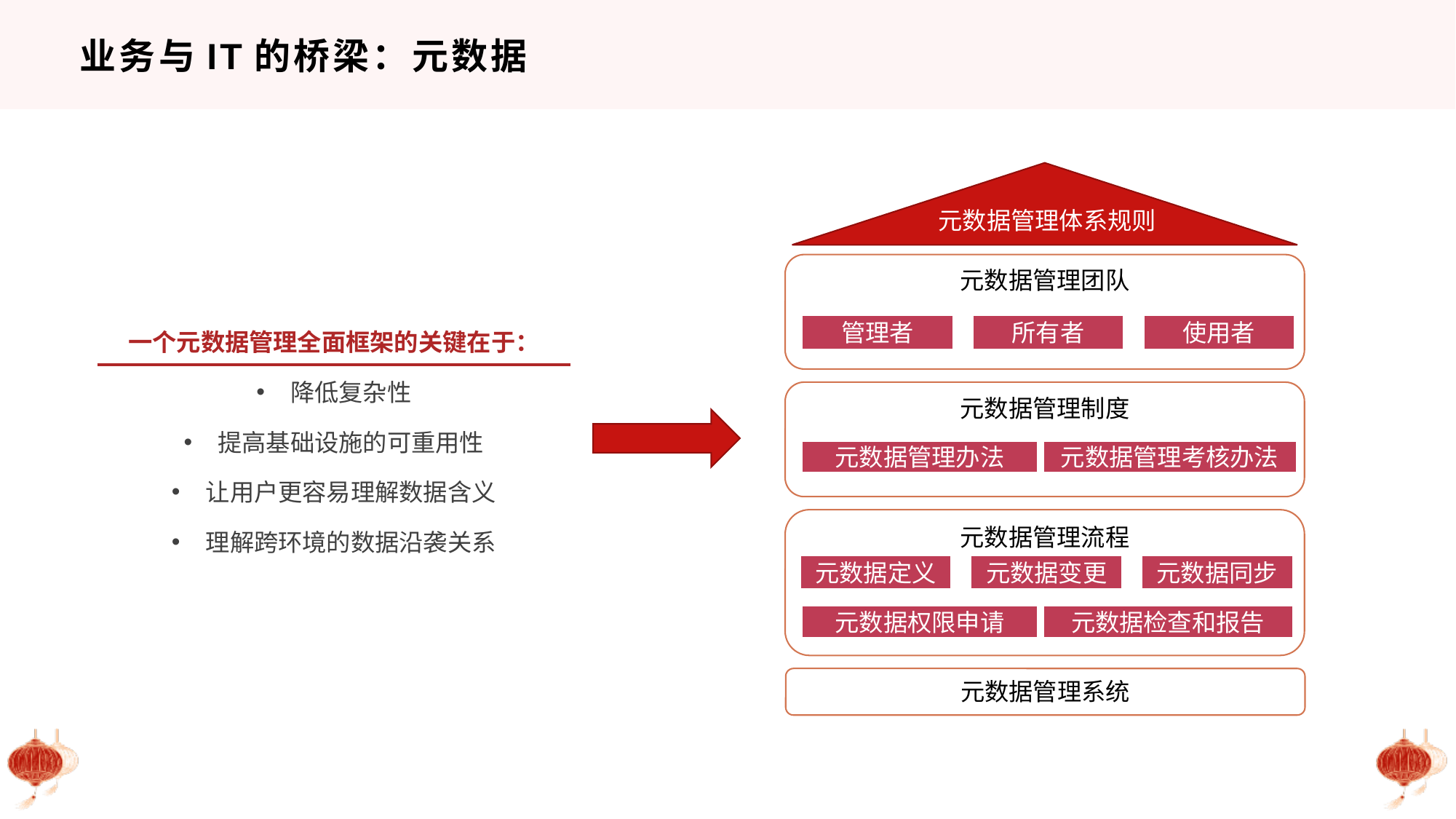

# 业务与IT的桥梁：元数据

元数据管理体系规则
元数据管理团队
管理者
所有者
使用者
元数据管理制度
元数据管理办法
元数据管理考核办法
元数据管理流程
元数据定义
元数据变更
元数据同步
元数据权限申请
元数据检查和报告
元数据管理系统
一个元数据管理全面框架的关键在于：
降低复杂性
提高基础设施的可重用性
让用户更容易理解数据含义
理解跨环境的数据沿袭关系